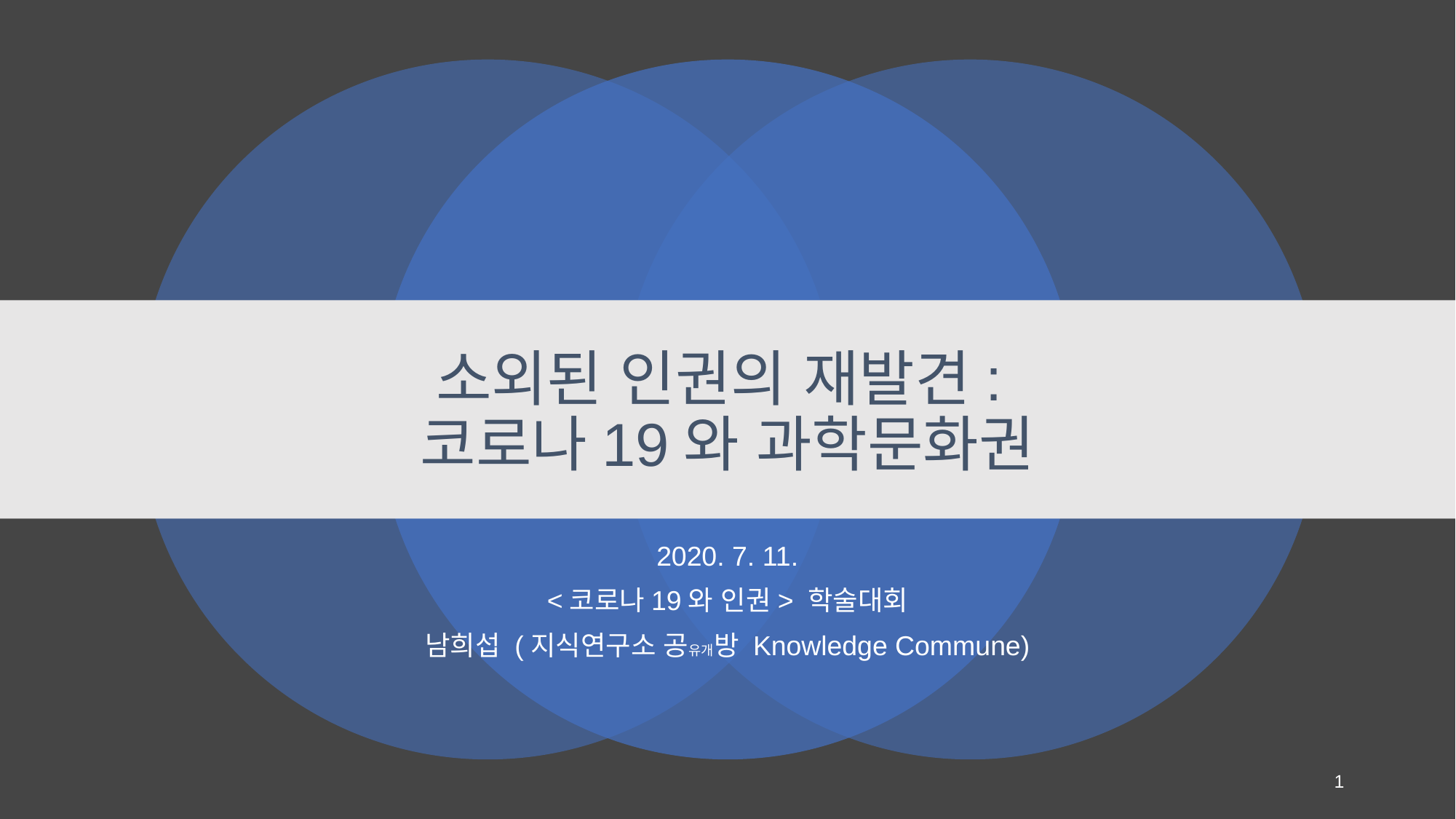

# 소외된 인권의 재발견: 코로나19와 과학문화권
2020. 7. 11.
<코로나19와 인권> 학술대회
남희섭 (지식연구소 공유개방 Knowledge Commune)
1